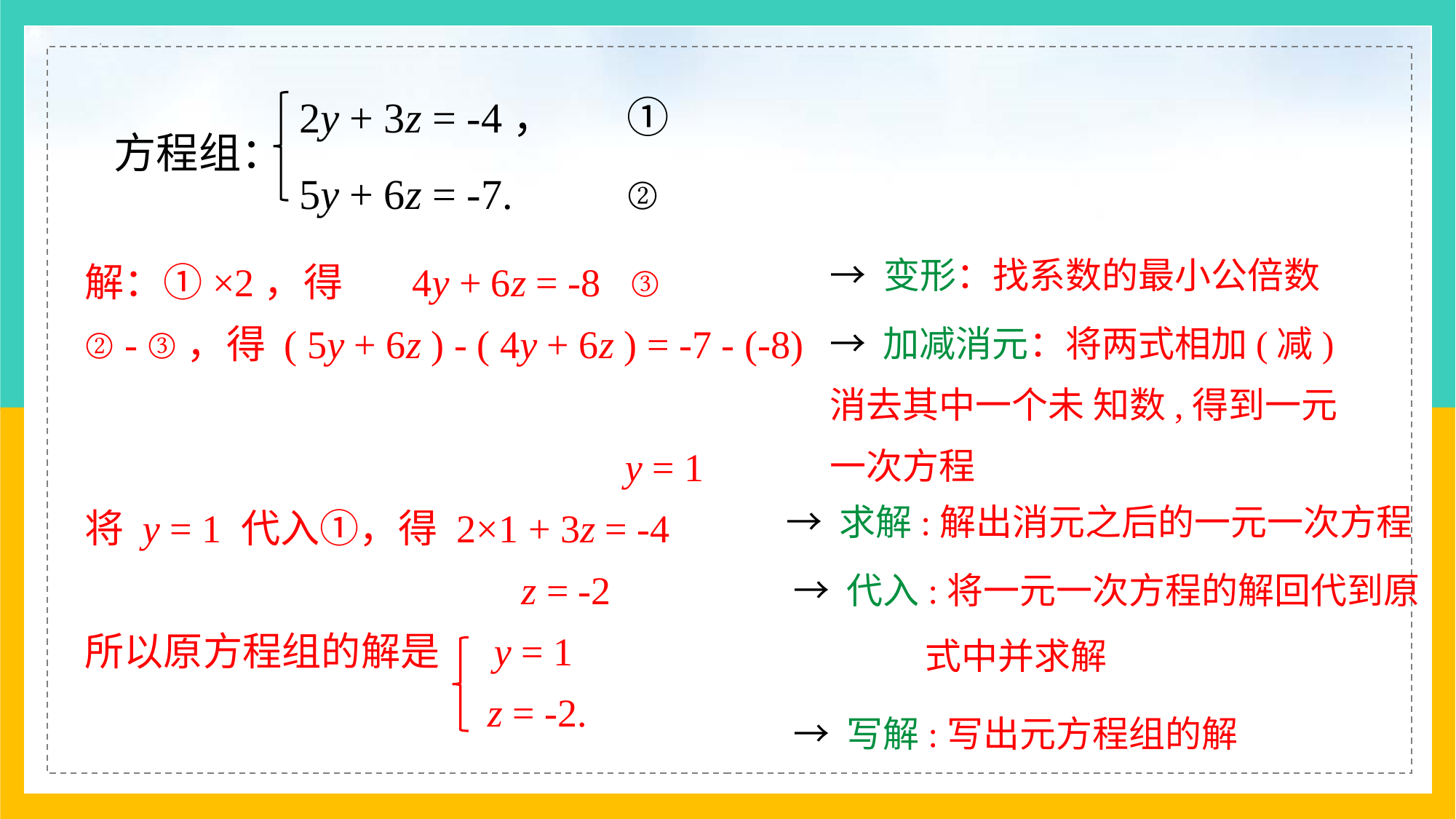

2y + 3z = -4，	①
5y + 6z = -7.		②

方程组：
→ 变形：找系数的最小公倍数
解：①×2，得	4y + 6z = -8	③
② - ③，得 ( 5y + 6z ) - ( 4y + 6z ) = -7 - (-8)

                                                       y = 1
将 y = 1 代入①，得 2×1 + 3z = -4
				z = -2
所以原方程组的解是     y = 1
                                         z = -2.
→ 加减消元：将两式相加(减)消去其中一个未 知数,得到一元一次方程
→ 求解:解出消元之后的一元一次方程
→ 代入:将一元一次方程的解回代到原
               式中并求解

→ 写解:写出元方程组的解